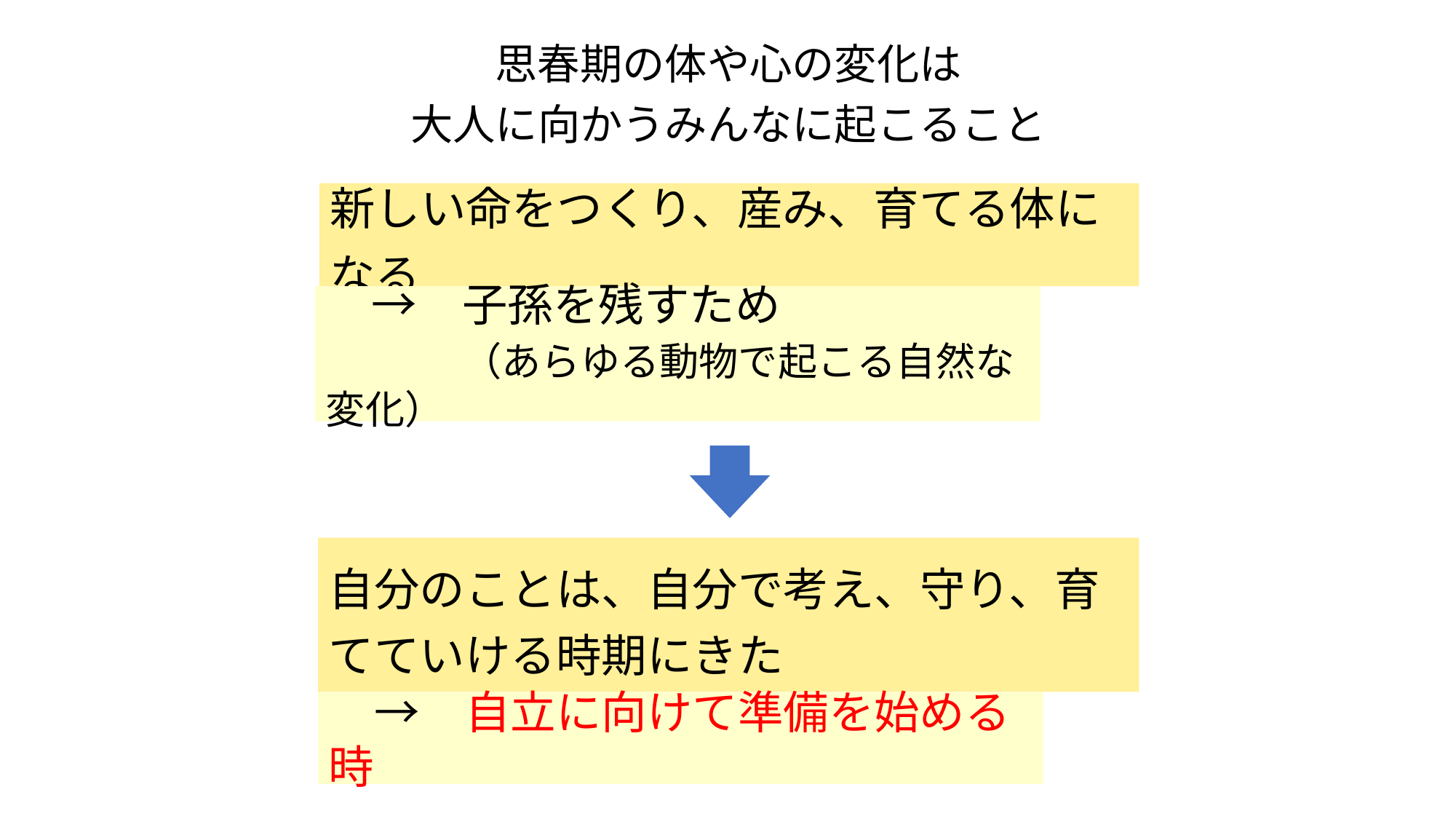

思春期の体や心の変化は
大人に向かうみんなに起こること
新しい命をつくり、産み、育てる体になる
　→　子孫を残すため
　　　（あらゆる動物で起こる自然な変化）

自分のことは、自分で考え、守り、育てていける時期にきた
　→　自立に向けて準備を始める時